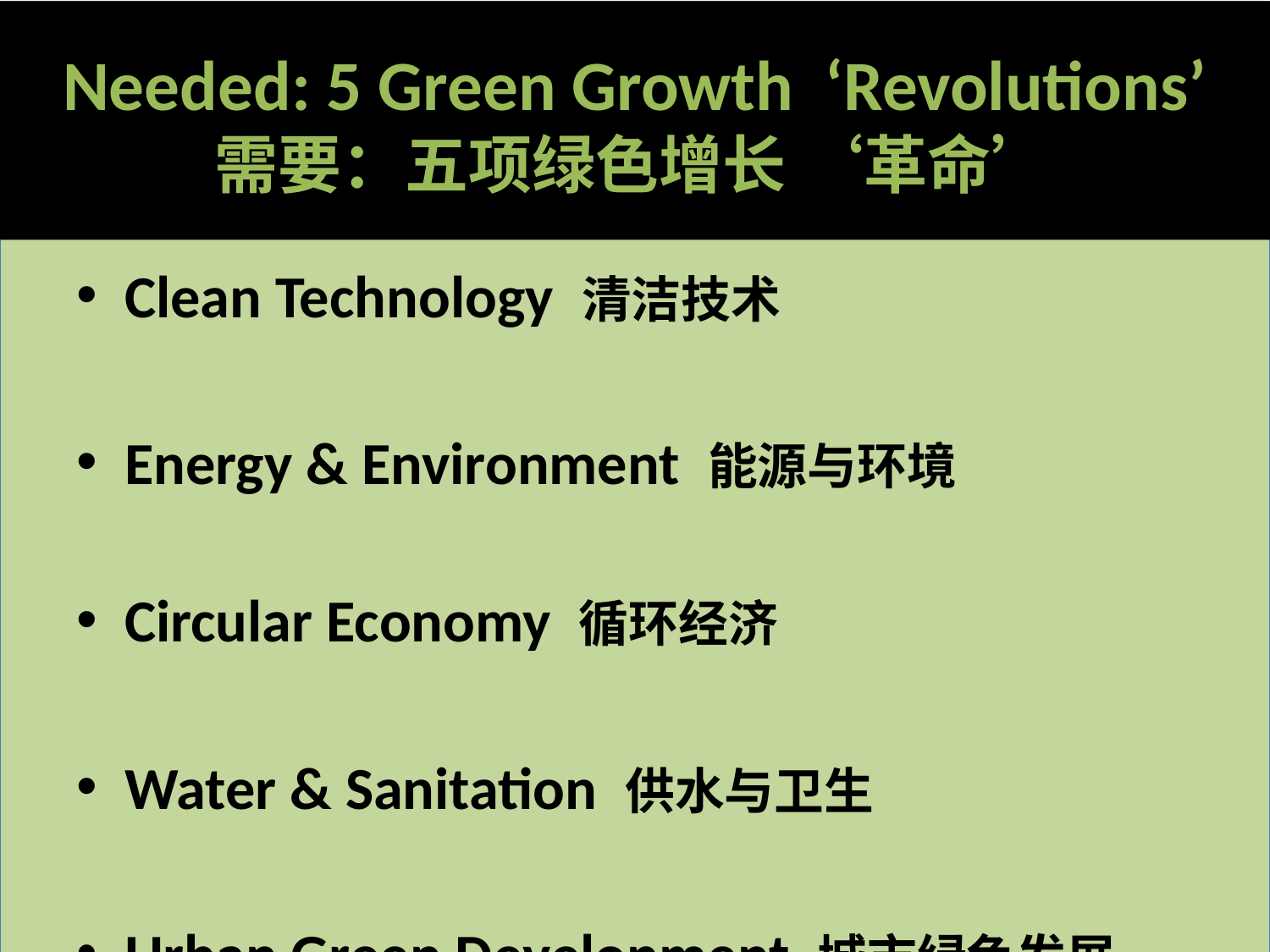

# Needed: 5 Green Growth  ‘Revolutions’ 需要：五项绿色增长 ‘革命’

Clean Technology 清洁技术

Energy & Environment 能源与环境

Circular Economy 循环经济

Water & Sanitation 供水与卫生

Urban Green Development 城市绿色发展

12